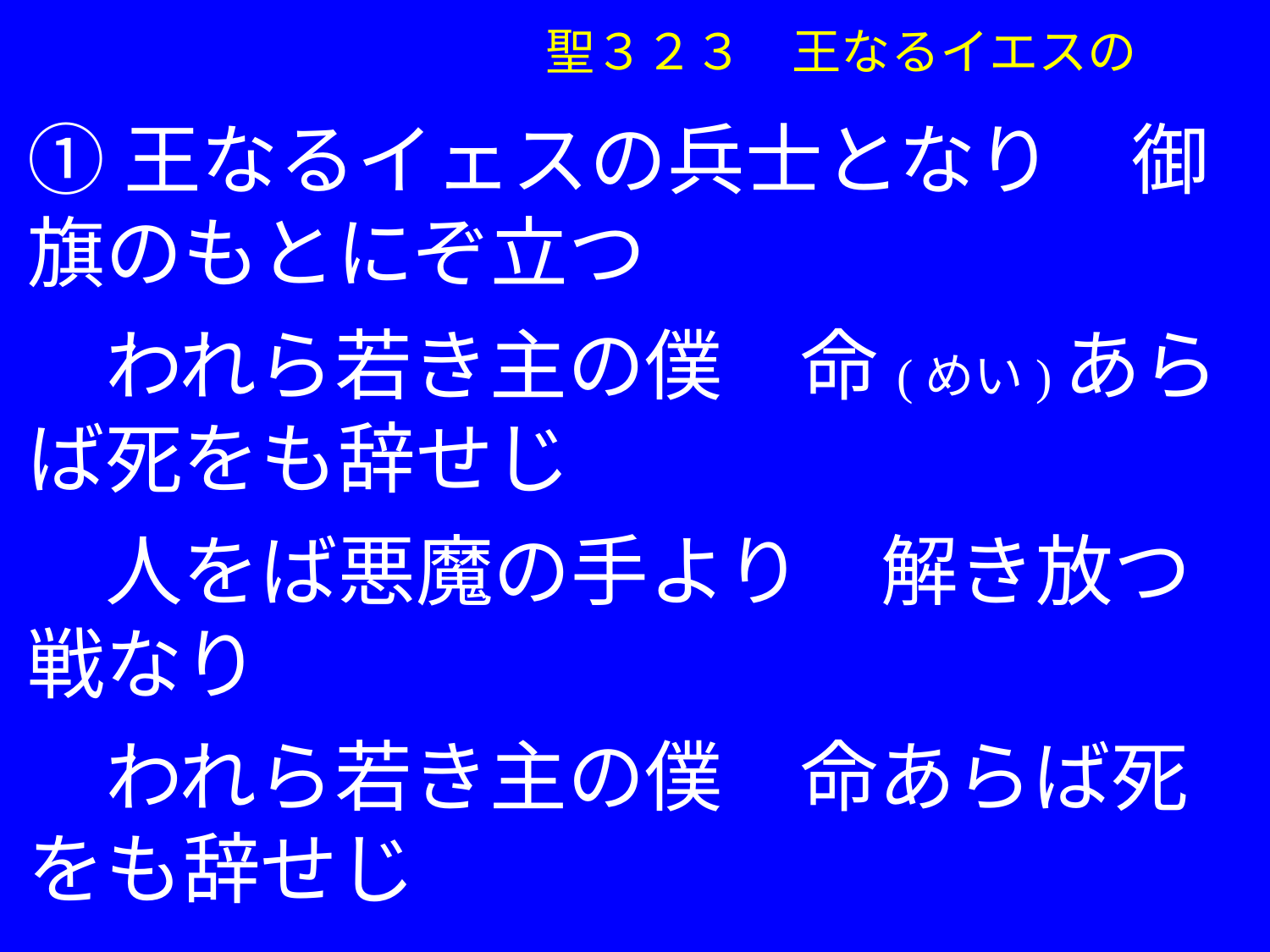

聖３２３　王なるイエスの
①王なるイェスの兵士となり　御旗のもとにぞ立つ
　われら若き主の僕　命(めい)あらば死をも辞せじ
　人をば悪魔の手より　解き放つ戦なり
　われら若き主の僕　命あらば死をも辞せじ